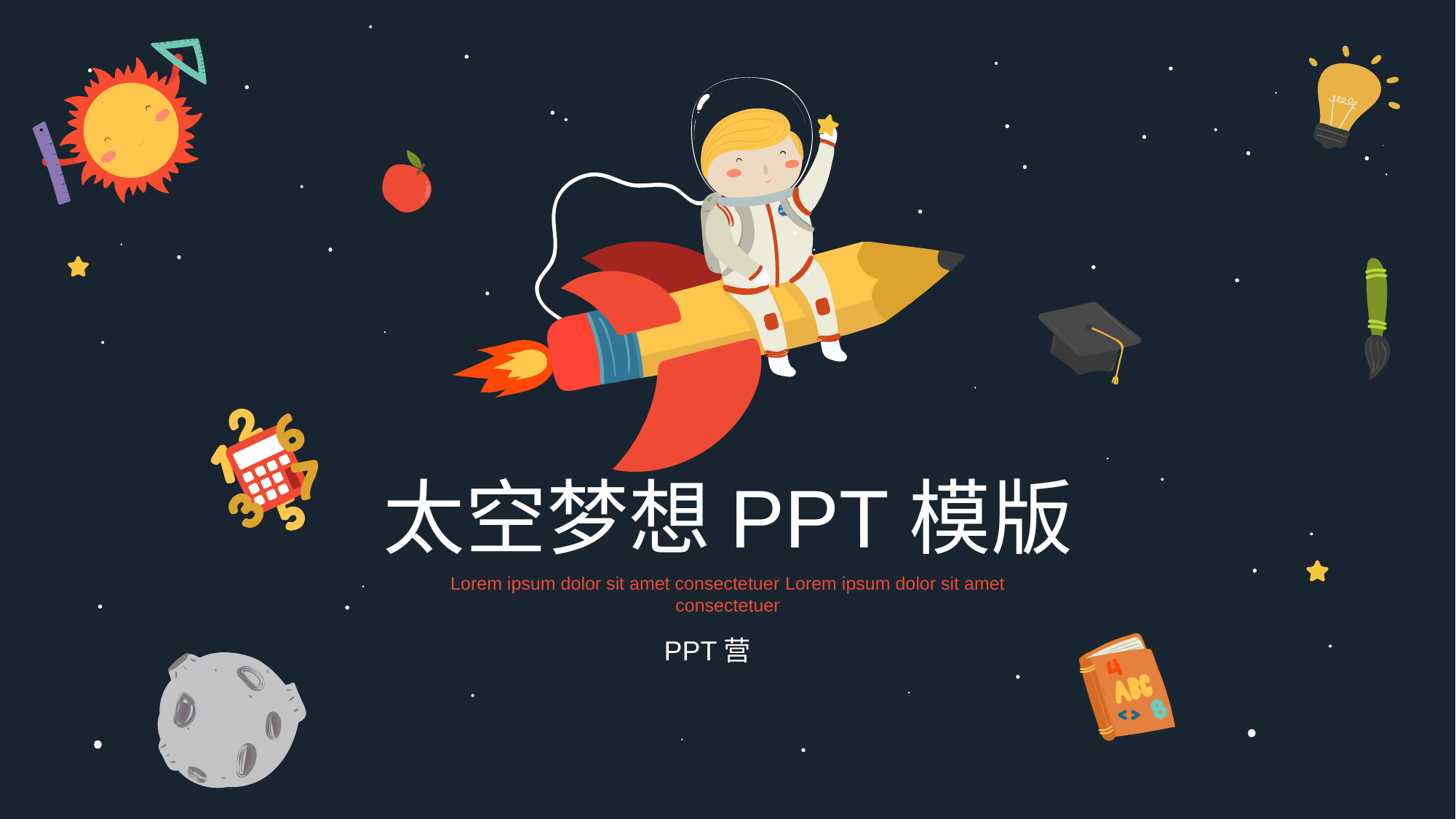

太空梦想PPT模版

Lorem ipsum dolor sit amet consectetuer Lorem ipsum dolor sit amet consectetuer

PPT营